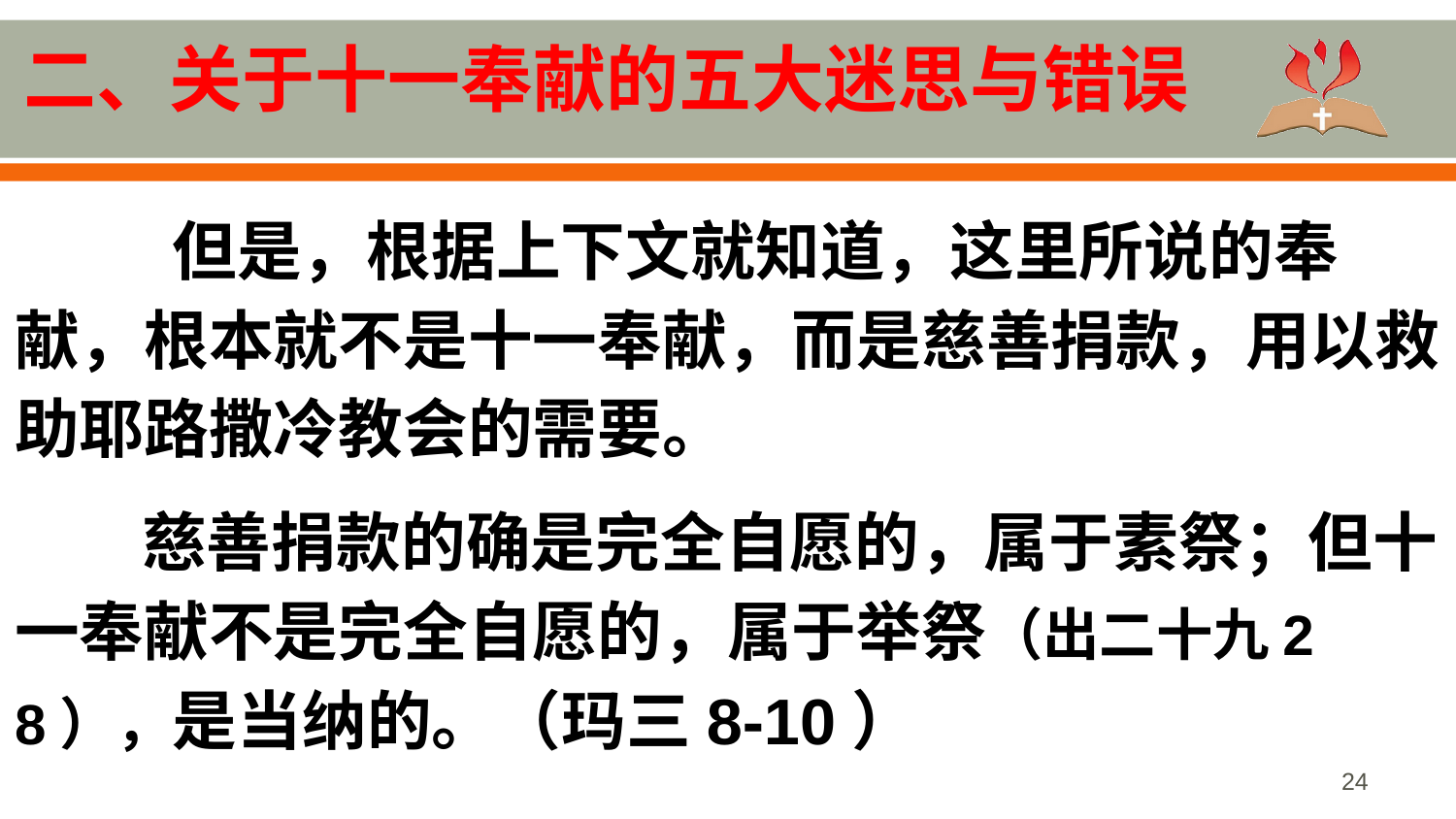

# 二、关于十一奉献的五大迷思与错误
 但是，根据上下文就知道，这里所说的奉献，根本就不是十一奉献，而是慈善捐款，用以救助耶路撒冷教会的需要。
慈善捐款的确是完全自愿的，属于素祭；但十一奉献不是完全自愿的，属于举祭（出二十九28），是当纳的。（玛三8-10）

24